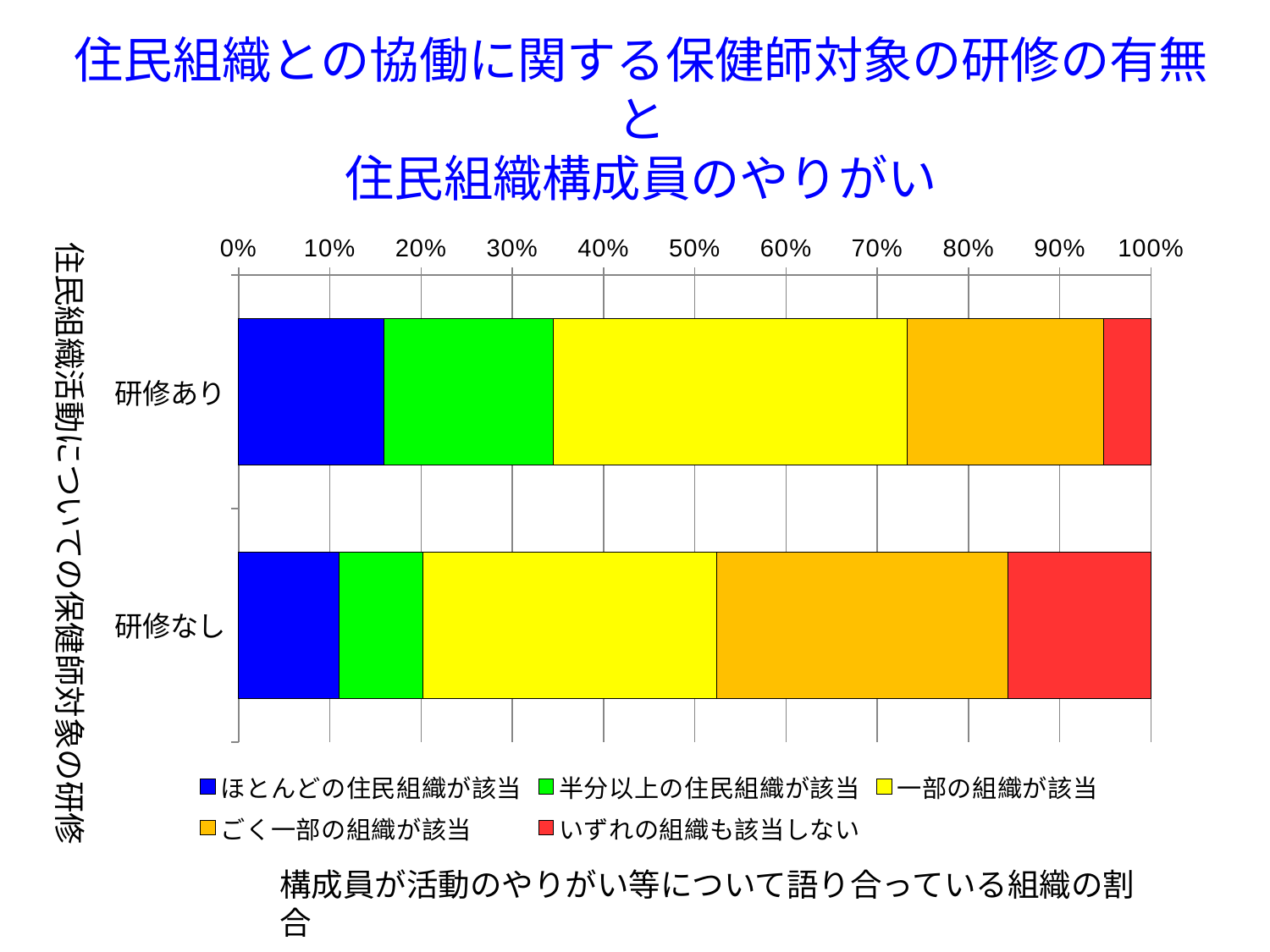

# 住民組織との協働に関する保健師対象の研修の有無と 住民組織構成員のやりがい

### Chart

| Category | ほとんどの住民組織が該当 | 半分以上の住民組織が該当 | 一部の組織が該当 | ごく一部の組織が該当 | いずれの組織も該当しない |
|---|---|---|---|---|---|
| 研修あり | 37.0 | 43.0 | 90.0 | 50.0 | 12.0 |
| 研修なし | 68.0 | 57.0 | 199.0 | 197.0 | 97.0 |
住民組織活動についての保健師対象の研修
構成員が活動のやりがい等について語り合っている組織の割合